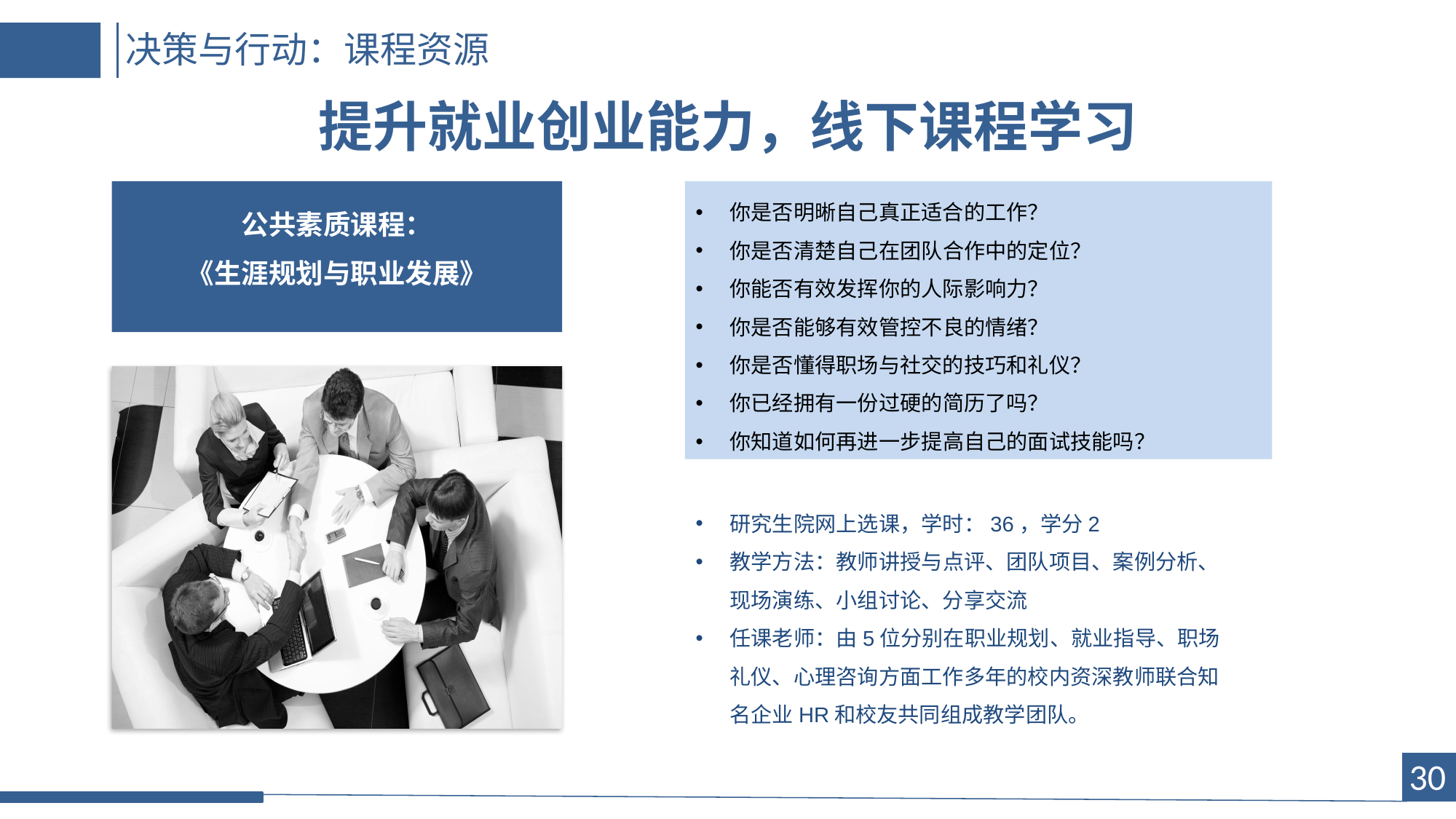

决策与行动：课程资源

# 提升就业创业能力，线下课程学习
公共素质课程：
《生涯规划与职业发展》

你是否明晰自己真正适合的工作？
你是否清楚自己在团队合作中的定位？
你能否有效发挥你的人际影响力？
你是否能够有效管控不良的情绪？
你是否懂得职场与社交的技巧和礼仪？
你已经拥有一份过硬的简历了吗？
你知道如何再进一步提高自己的面试技能吗？

研究生院网上选课，学时：36，学分2
教学方法：教师讲授与点评、团队项目、案例分析、现场演练、小组讨论、分享交流
任课老师：由5位分别在职业规划、就业指导、职场礼仪、心理咨询方面工作多年的校内资深教师联合知名企业HR和校友共同组成教学团队。
30